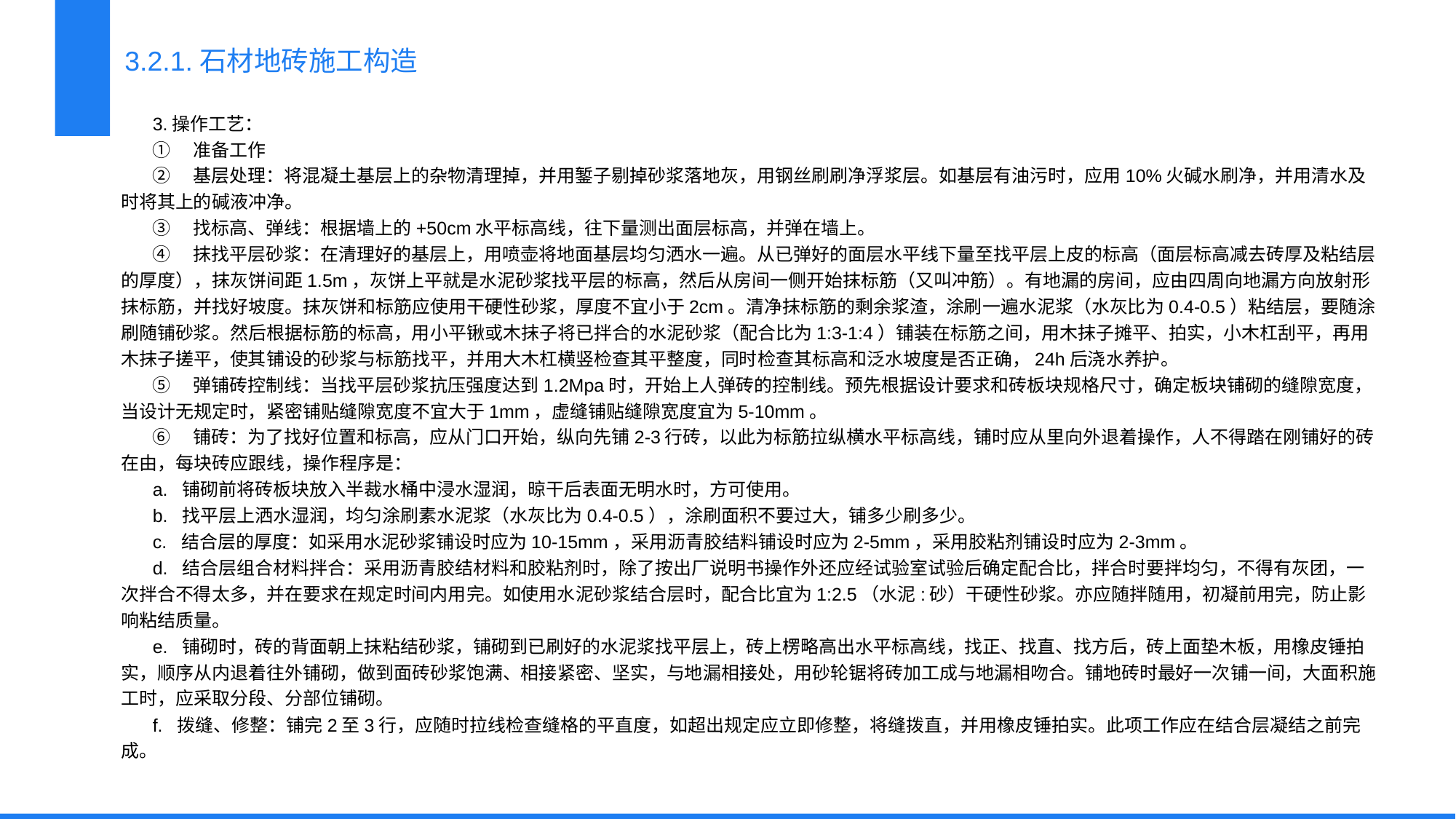

3.2.1.石材地砖施工构造

3.操作工艺：
①　准备工作
②　基层处理：将混凝土基层上的杂物清理掉，并用錾子剔掉砂浆落地灰，用钢丝刷刷净浮浆层。如基层有油污时，应用10%火碱水刷净，并用清水及时将其上的碱液冲净。
③　找标高、弹线：根据墙上的+50cm水平标高线，往下量测出面层标高，并弹在墙上。
④　抹找平层砂浆：在清理好的基层上，用喷壶将地面基层均匀洒水一遍。从已弹好的面层水平线下量至找平层上皮的标高（面层标高减去砖厚及粘结层的厚度），抹灰饼间距1.5m，灰饼上平就是水泥砂浆找平层的标高，然后从房间一侧开始抹标筋（又叫冲筋）。有地漏的房间，应由四周向地漏方向放射形抹标筋，并找好坡度。抹灰饼和标筋应使用干硬性砂浆，厚度不宜小于2cm。清净抹标筋的剩余浆渣，涂刷一遍水泥浆（水灰比为0.4-0.5）粘结层，要随涂刷随铺砂浆。然后根据标筋的标高，用小平锹或木抹子将已拌合的水泥砂浆（配合比为1:3-1:4）铺装在标筋之间，用木抹子摊平、拍实，小木杠刮平，再用木抹子搓平，使其铺设的砂浆与标筋找平，并用大木杠横竖检查其平整度，同时检查其标高和泛水坡度是否正确，24h后浇水养护。
⑤　弹铺砖控制线：当找平层砂浆抗压强度达到1.2Mpa时，开始上人弹砖的控制线。预先根据设计要求和砖板块规格尺寸，确定板块铺砌的缝隙宽度，当设计无规定时，紧密铺贴缝隙宽度不宜大于1mm，虚缝铺贴缝隙宽度宜为5-10mm。
⑥　铺砖：为了找好位置和标高，应从门口开始，纵向先铺2-3行砖，以此为标筋拉纵横水平标高线，铺时应从里向外退着操作，人不得踏在刚铺好的砖在由，每块砖应跟线，操作程序是：
a.  铺砌前将砖板块放入半裁水桶中浸水湿润，晾干后表面无明水时，方可使用。
b.  找平层上洒水湿润，均匀涂刷素水泥浆（水灰比为0.4-0.5），涂刷面积不要过大，铺多少刷多少。
c.  结合层的厚度：如采用水泥砂浆铺设时应为10-15mm，采用沥青胶结料铺设时应为2-5mm，采用胶粘剂铺设时应为2-3mm。
d.  结合层组合材料拌合：采用沥青胶结材料和胶粘剂时，除了按出厂说明书操作外还应经试验室试验后确定配合比，拌合时要拌均匀，不得有灰团，一次拌合不得太多，并在要求在规定时间内用完。如使用水泥砂浆结合层时，配合比宜为1:2.5（水泥:砂）干硬性砂浆。亦应随拌随用，初凝前用完，防止影响粘结质量。
e.  铺砌时，砖的背面朝上抹粘结砂浆，铺砌到已刷好的水泥浆找平层上，砖上楞略高出水平标高线，找正、找直、找方后，砖上面垫木板，用橡皮锤拍实，顺序从内退着往外铺砌，做到面砖砂浆饱满、相接紧密、坚实，与地漏相接处，用砂轮锯将砖加工成与地漏相吻合。铺地砖时最好一次铺一间，大面积施工时，应采取分段、分部位铺砌。
f.  拨缝、修整：铺完2至3行，应随时拉线检查缝格的平直度，如超出规定应立即修整，将缝拨直，并用橡皮锤拍实。此项工作应在结合层凝结之前完成。